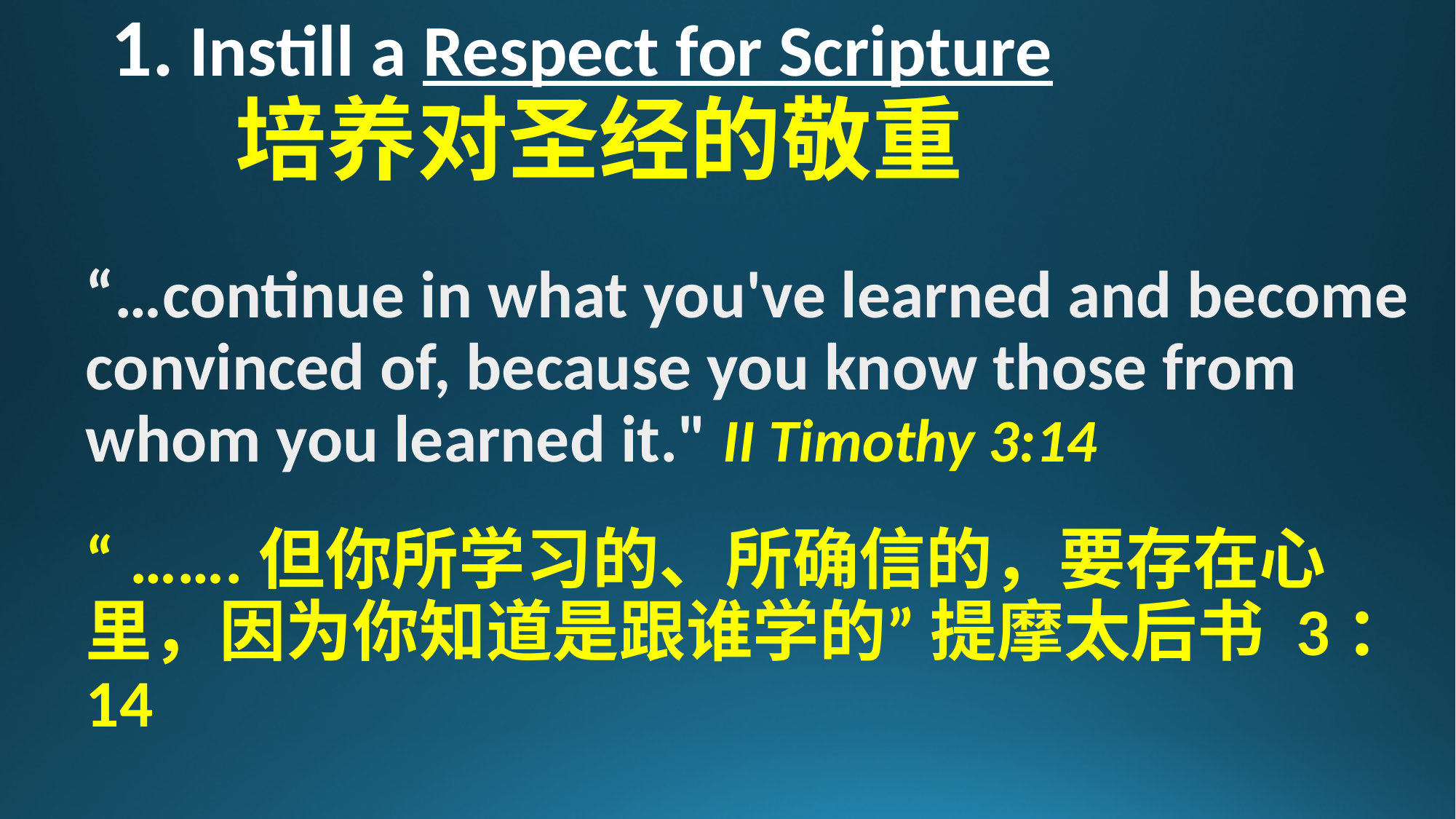

# 1. Instill a Respect for Scripture 培养对圣经的敬重
“…continue in what you've learned and become convinced of, because you know those from whom you learned it." II Timothy 3:14

“ …….但你所学习的、所确信的，要存在心里，因为你知道是跟谁学的” 提摩太后书 3：14